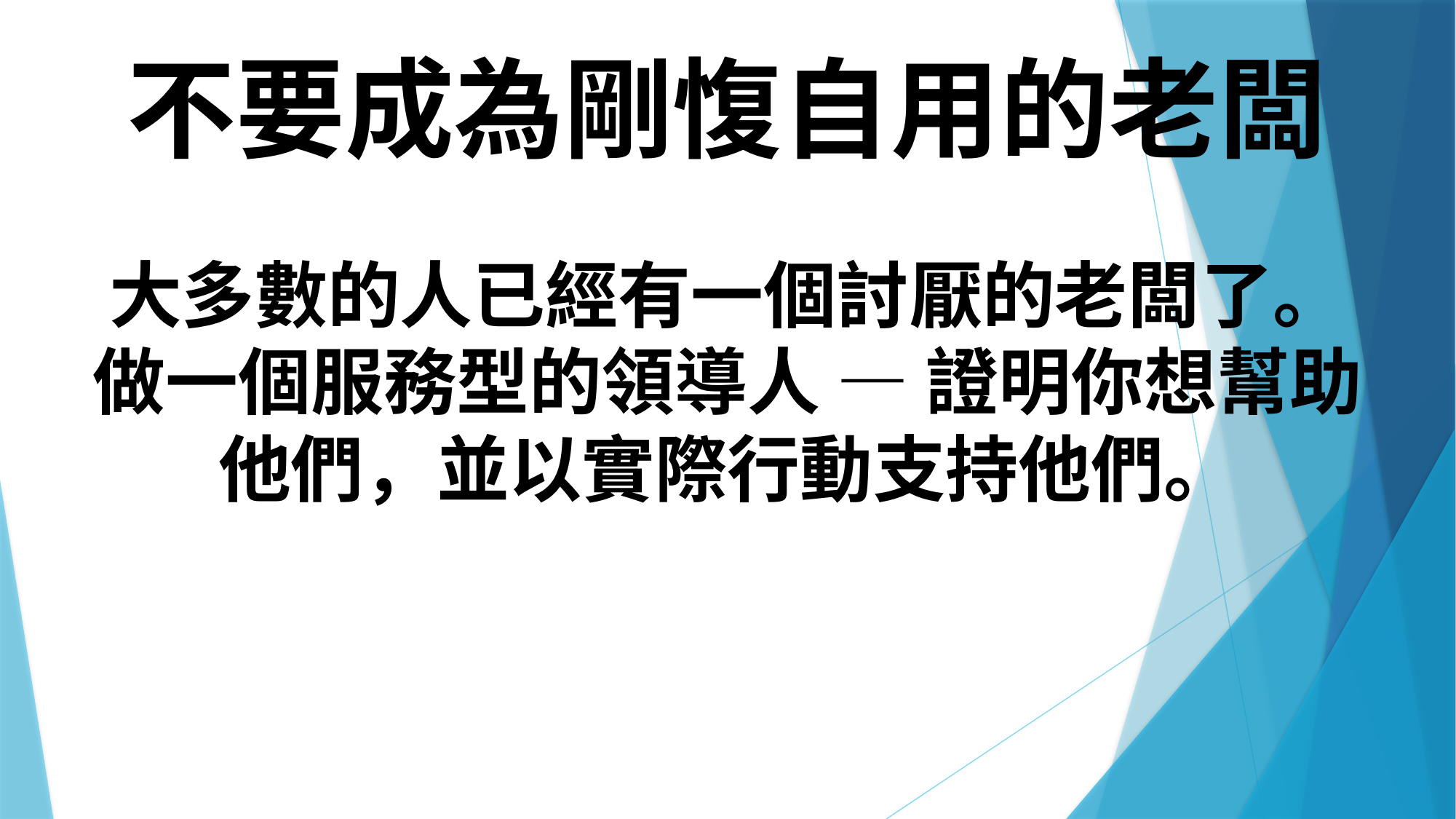

不要成為剛愎自用的老闆

大多數的人已經有一個討厭的老闆了。做一個服務型的領導人 — 證明你想幫助他們，並以實際行動支持他們。